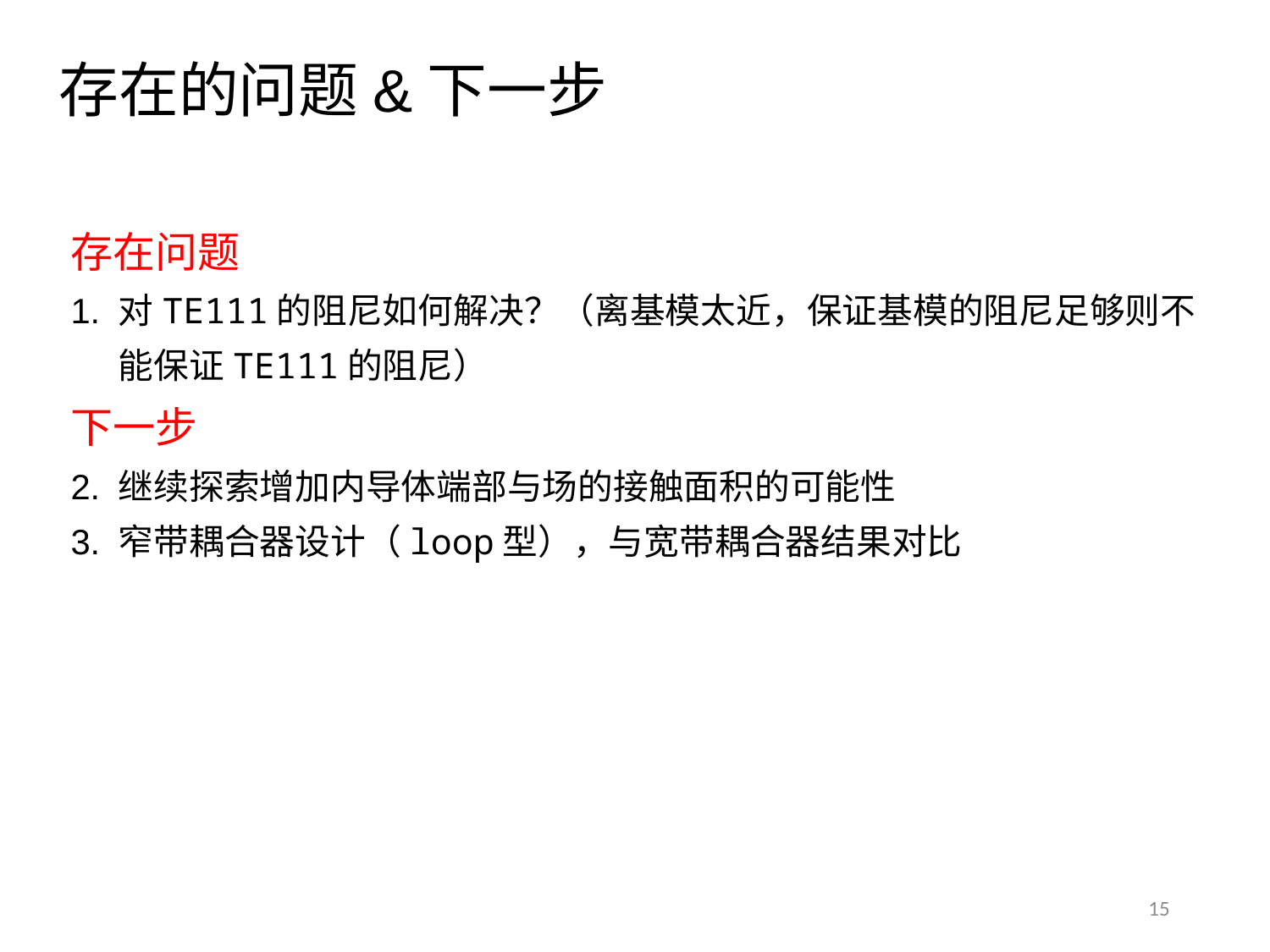

# 存在的问题&下一步
存在问题
对TE111的阻尼如何解决？（离基模太近，保证基模的阻尼足够则不能保证TE111的阻尼）
下一步
继续探索增加内导体端部与场的接触面积的可能性
窄带耦合器设计（loop型），与宽带耦合器结果对比
15